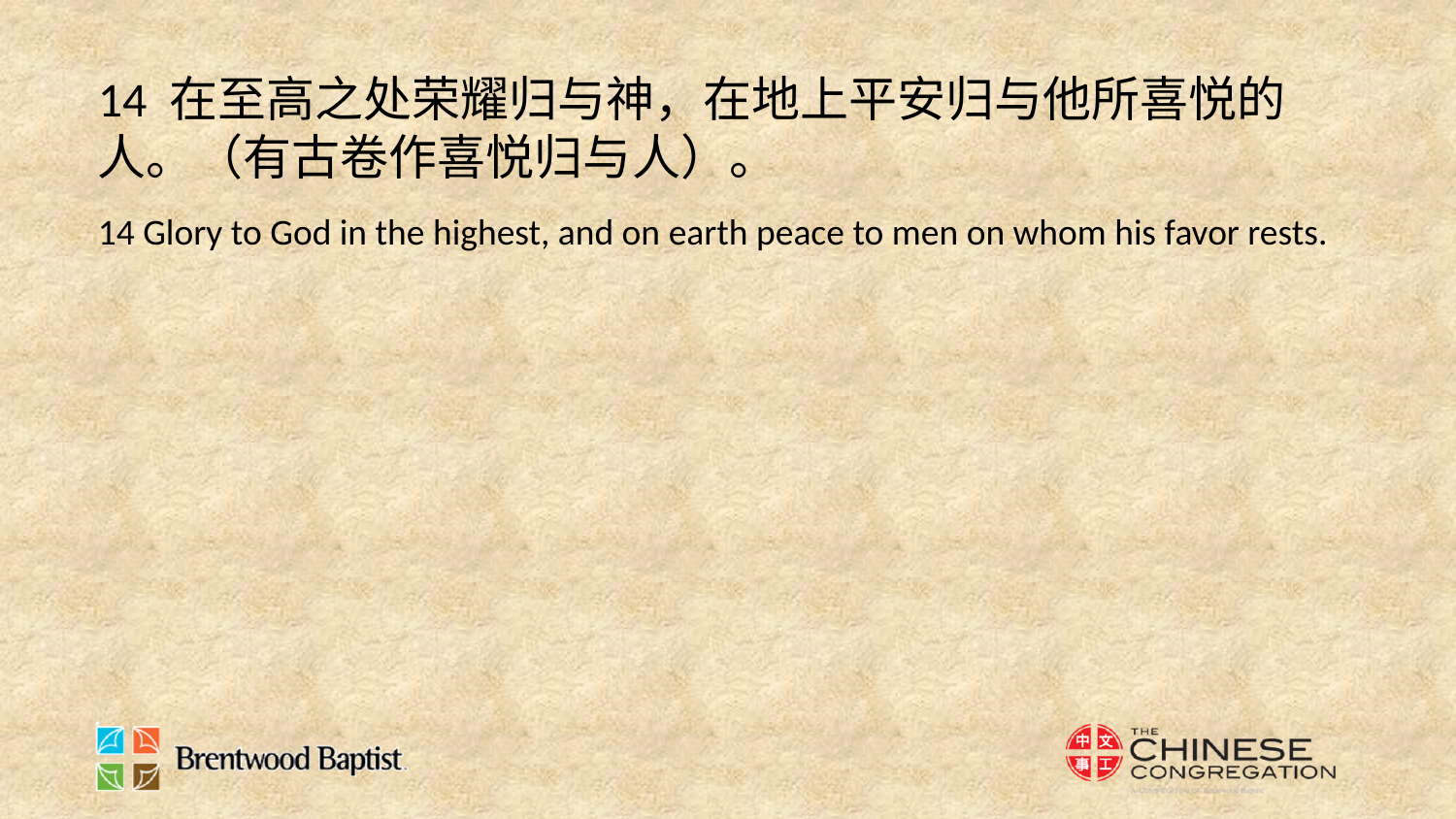

14 在至高之处荣耀归与神，在地上平安归与他所喜悦的人。（有古卷作喜悦归与人）。

14 Glory to God in the highest, and on earth peace to men on whom his favor rests.